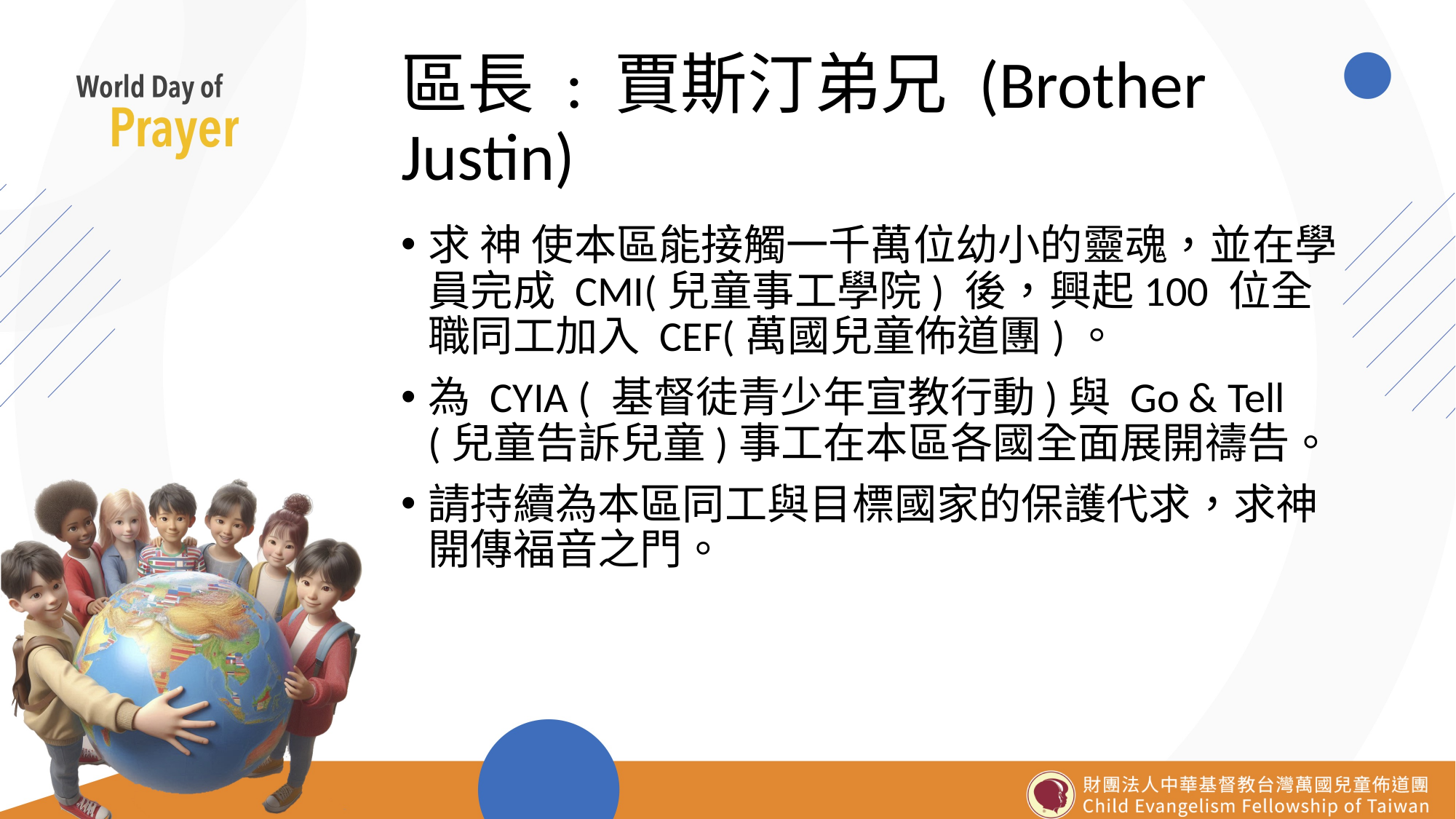

# 區長 : 賈斯汀弟兄 (Brother Justin)
求 神 使本區能接觸一千萬位幼小的靈魂，並在學員完成 CMI(兒童事工學院) 後，興起100 位全職同工加入 CEF(萬國兒童佈道團)。
為 CYIA ( 基督徒青少年宣教行動)與 Go & Tell (兒童告訴兒童)事工在本區各國全面展開禱告。
請持續為本區同工與目標國家的保護代求，求神開傳福音之門。